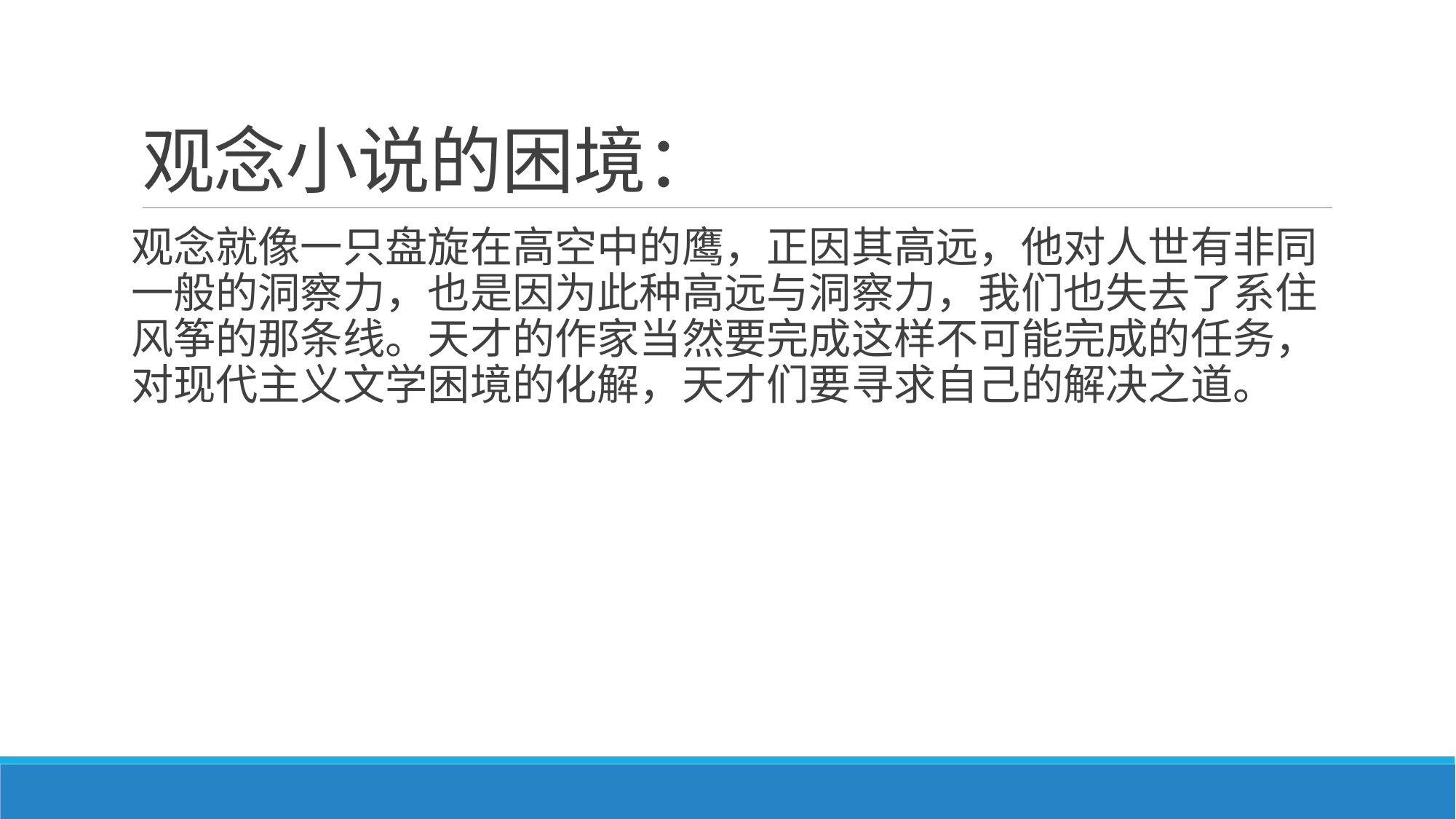

# 观念小说的困境：
观念就像一只盘旋在高空中的鹰，正因其高远，他对人世有非同一般的洞察力，也是因为此种高远与洞察力，我们也失去了系住风筝的那条线。天才的作家当然要完成这样不可能完成的任务，对现代主义文学困境的化解，天才们要寻求自己的解决之道。